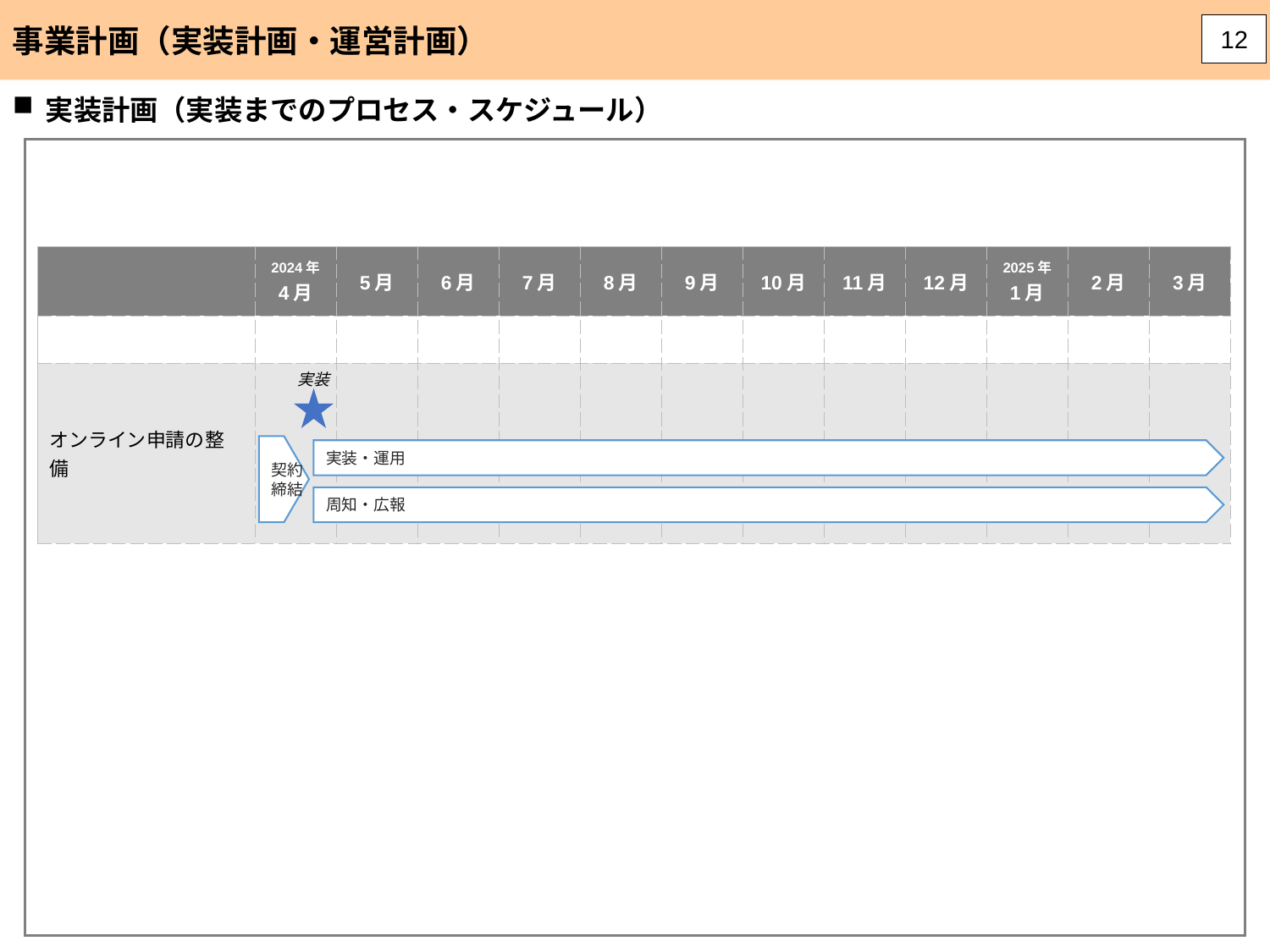

事業計画（実装計画・運営計画）
12
実装計画（実装までのプロセス・スケジュール）
記載例

|  | 2024年 4月 | 5月 | 6月 | 7月 | 8月 | 9月 | 10月 | 11月 | 12月 | 2025年 1月 | 2月 | 3月 |
| --- | --- | --- | --- | --- | --- | --- | --- | --- | --- | --- | --- | --- |
|  |  |  |  |  |  |  |  |  |  |  |  |  |
| オンライン申請の整備 |  |  |  |  |  |  |  |  |  |  |  |  |
実装

契約
締結
実装・運用
周知・広報